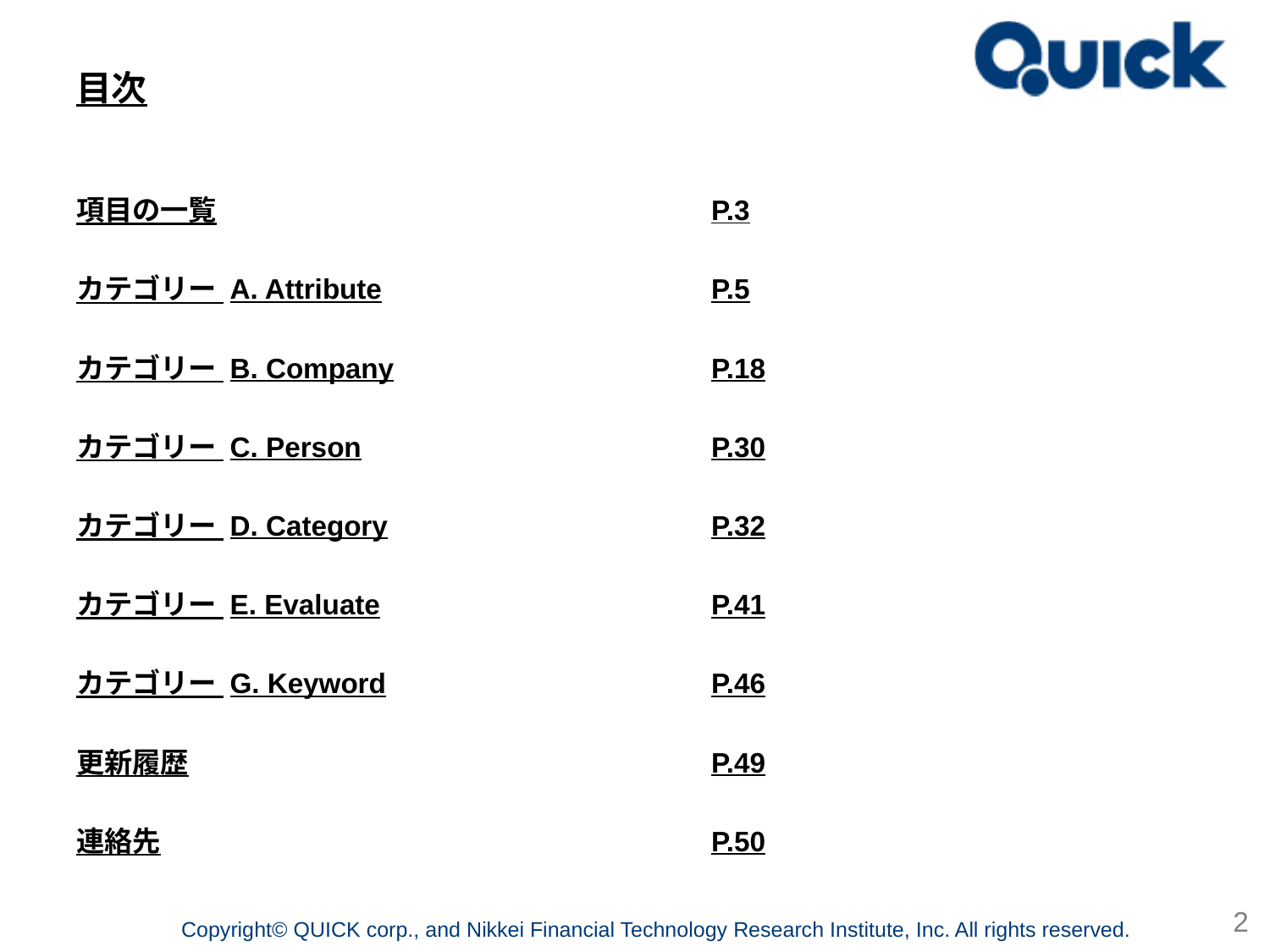

# 目次
項目の一覧				P.3

カテゴリー A. Attribute			P.5

カテゴリー B. Company			P.18

カテゴリー C. Person			P.30

カテゴリー D. Category			P.32

カテゴリー E. Evaluate			P.41

カテゴリー G. Keyword			P.46

更新履歴					P.49

連絡先					P.50

2